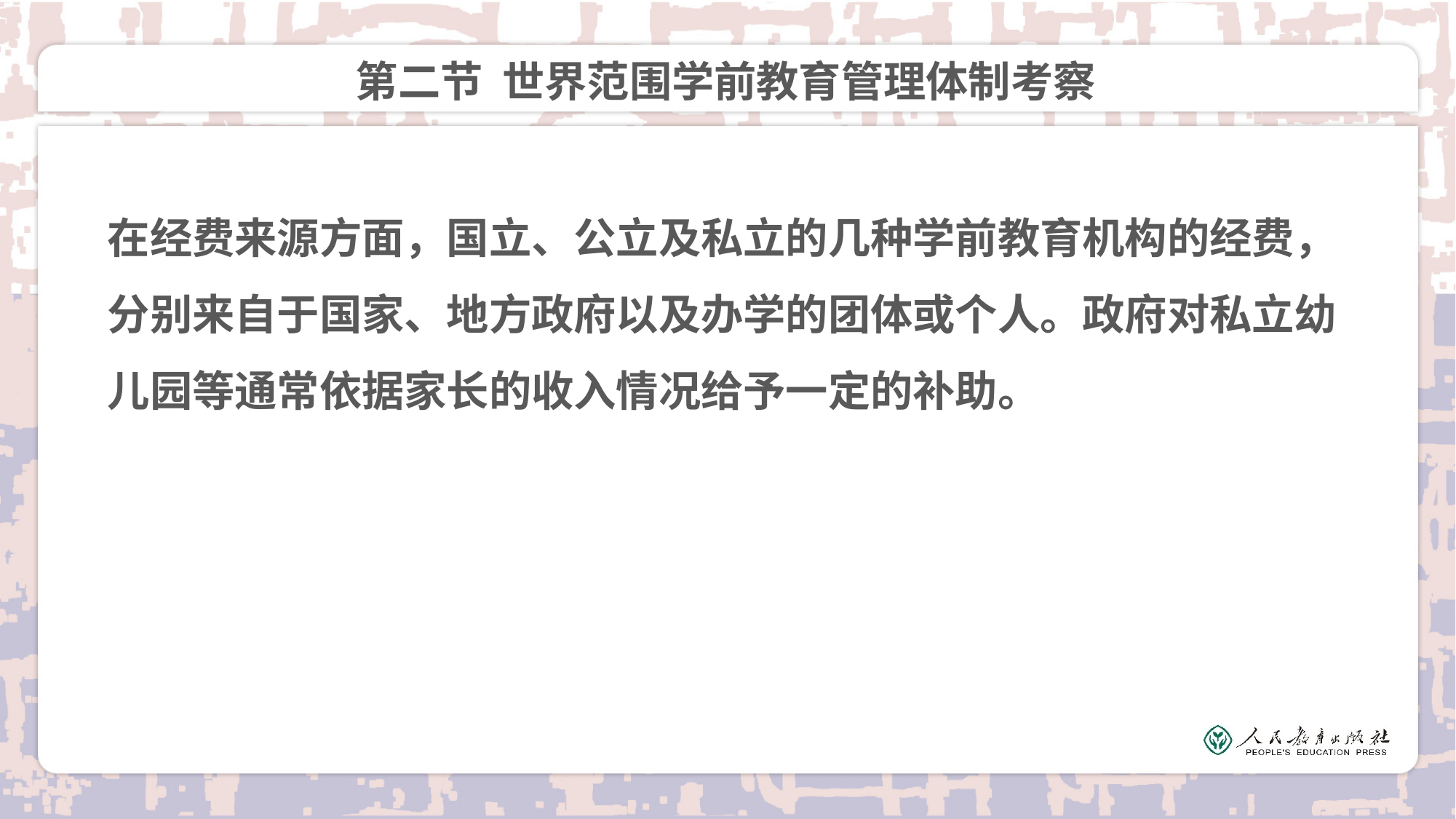

# 第二节  世界范围学前教育管理体制考察
在经费来源方面，国立、公立及私立的几种学前教育机构的经费，分别来自于国家、地方政府以及办学的团体或个人。政府对私立幼儿园等通常依据家长的收入情况给予一定的补助。